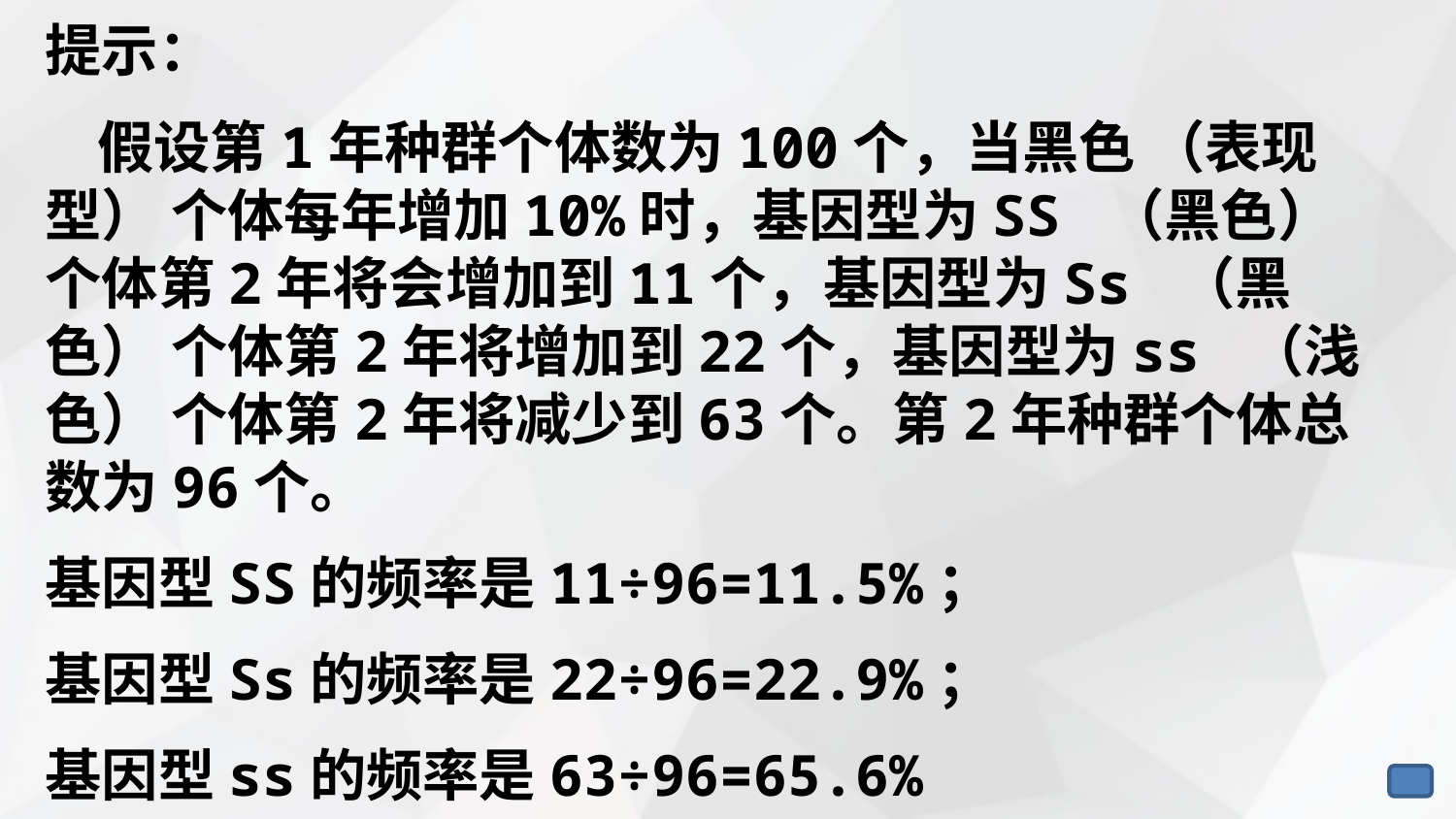

提示：
   假设第1年种群个体数为100个，当黑色 （表现型） 个体每年增加10%时，基因型为SS （黑色）个体第2年将会增加到11个，基因型为Ss （黑色） 个体第2年将增加到22个，基因型为ss （浅色） 个体第2年将减少到63个。第2年种群个体总数为96个。
基因型SS的频率是11÷96=11.5%；
基因型Ss的频率是22÷96=22.9%；
基因型ss的频率是63÷96=65.6%